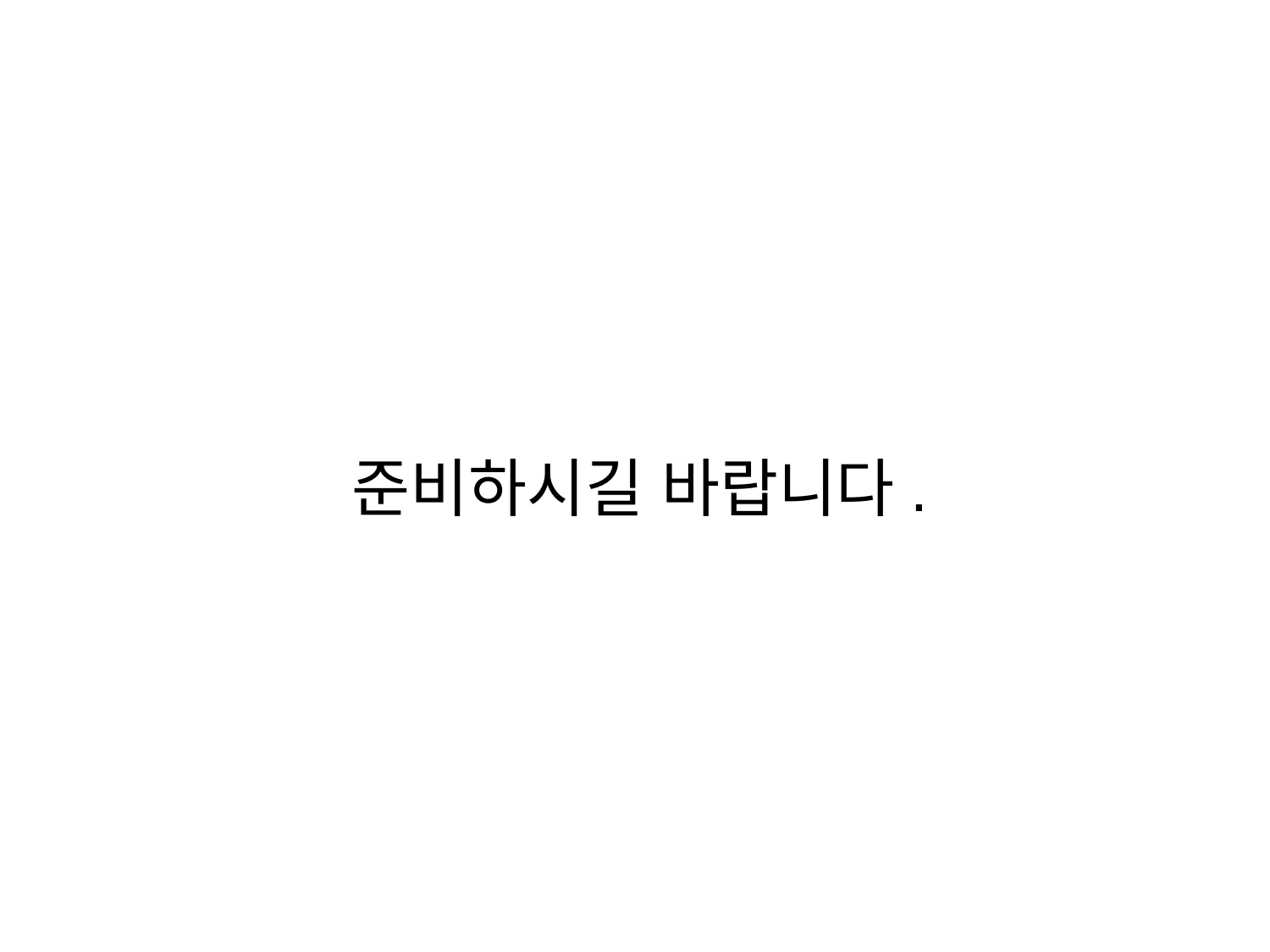

준비하시길 바랍니다.
과제가 제시되면 상자 속에 있는 대상의 색깔을 가능한 한 빨리 읽어주시기 바랍니다.

하다가 틀려도 다시 시작하지 않고 그대로 쭉 진행하시길 바랍니다.